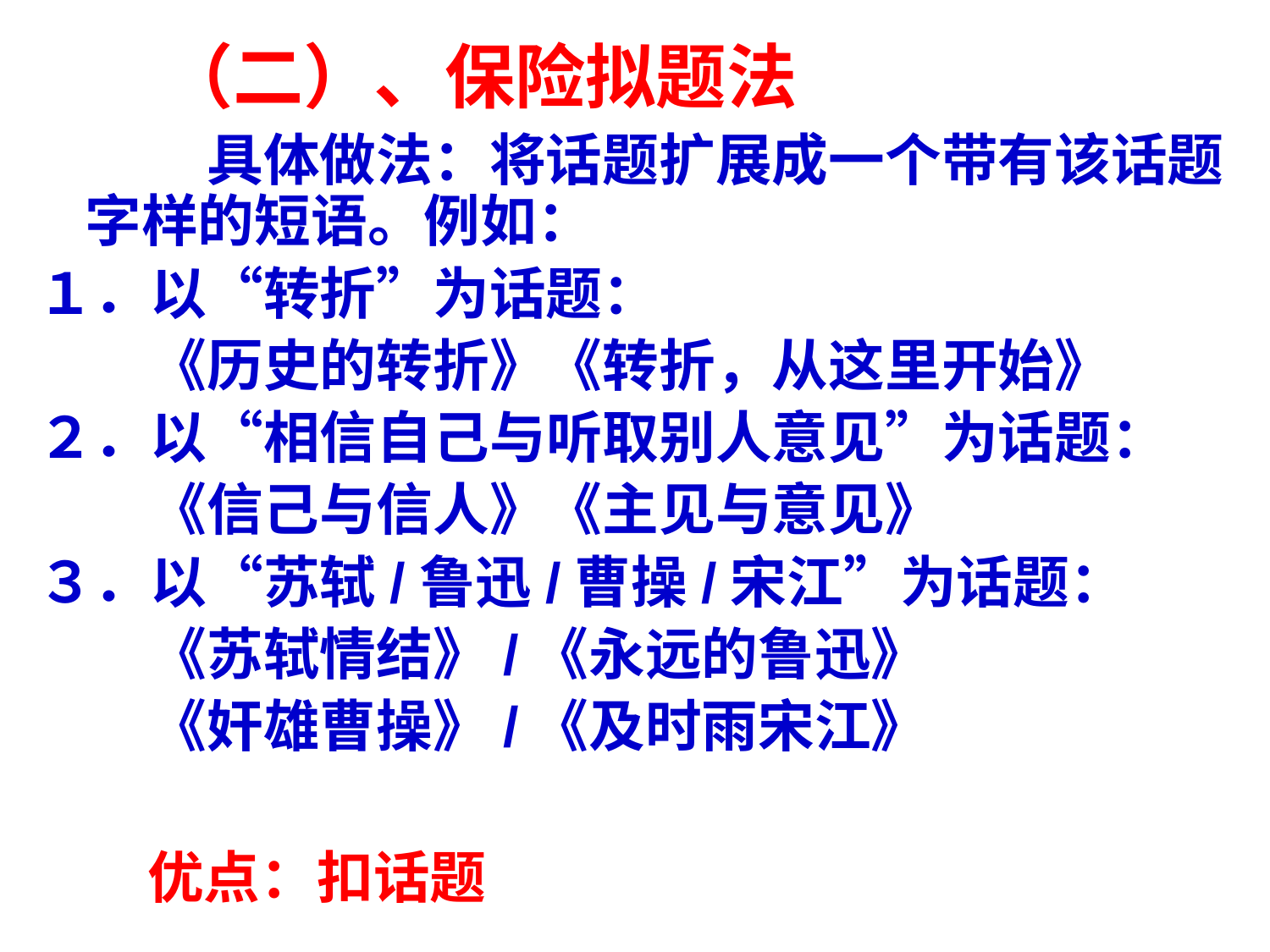

（二）、保险拟题法
　　　具体做法：将话题扩展成一个带有该话题字样的短语。例如：
１．以“转折”为话题：
　　《历史的转折》《转折，从这里开始》
２．以“相信自己与听取别人意见”为话题：
　　《信己与信人》《主见与意见》
３．以“苏轼/鲁迅/曹操/宋江”为话题：
　　《苏轼情结》/《永远的鲁迅》
　　《奸雄曹操》/《及时雨宋江》
优点：扣话题